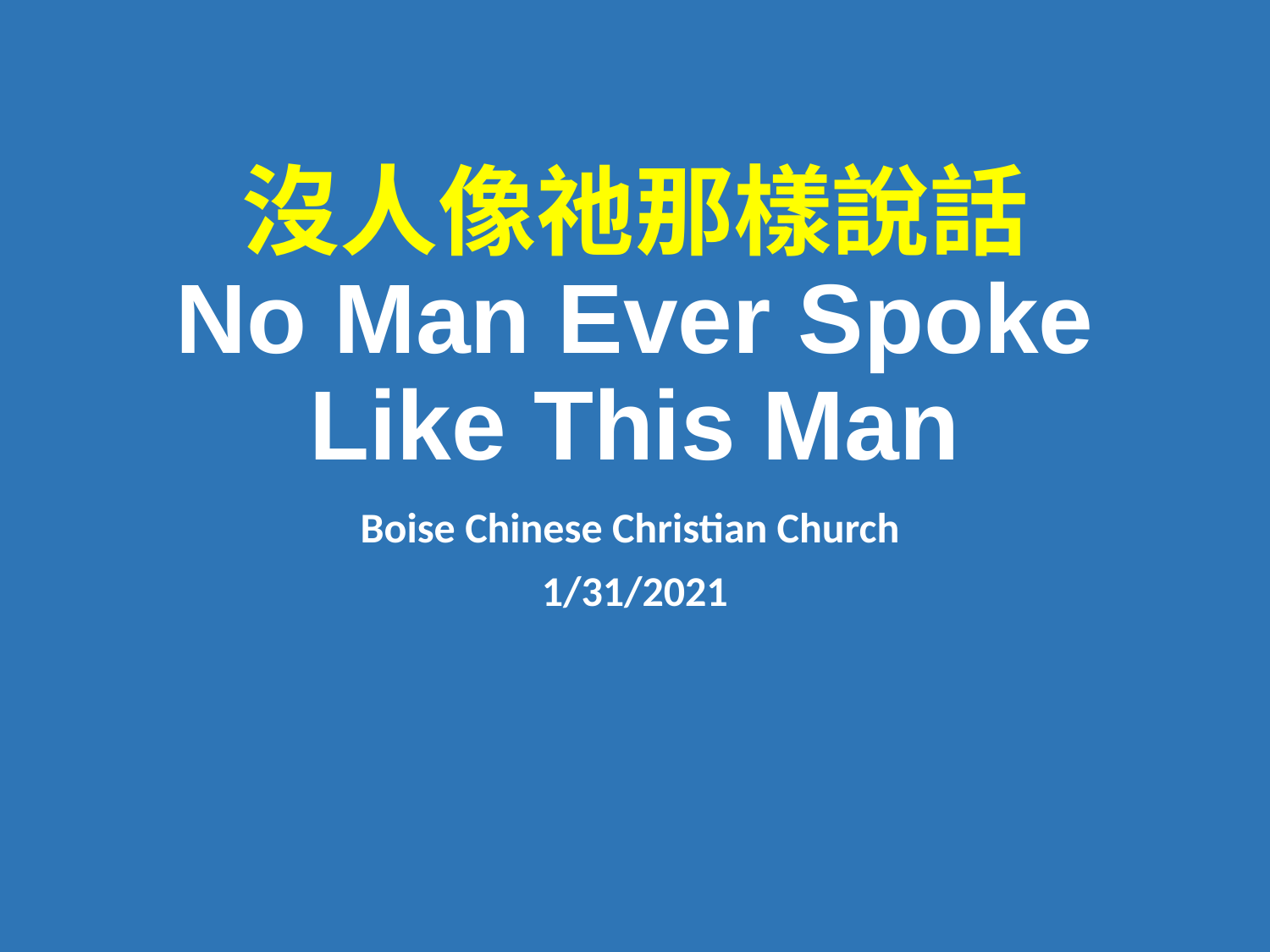

# 沒人像祂那樣說話 No Man Ever Spoke Like This Man
Boise Chinese Christian Church
1/31/2021